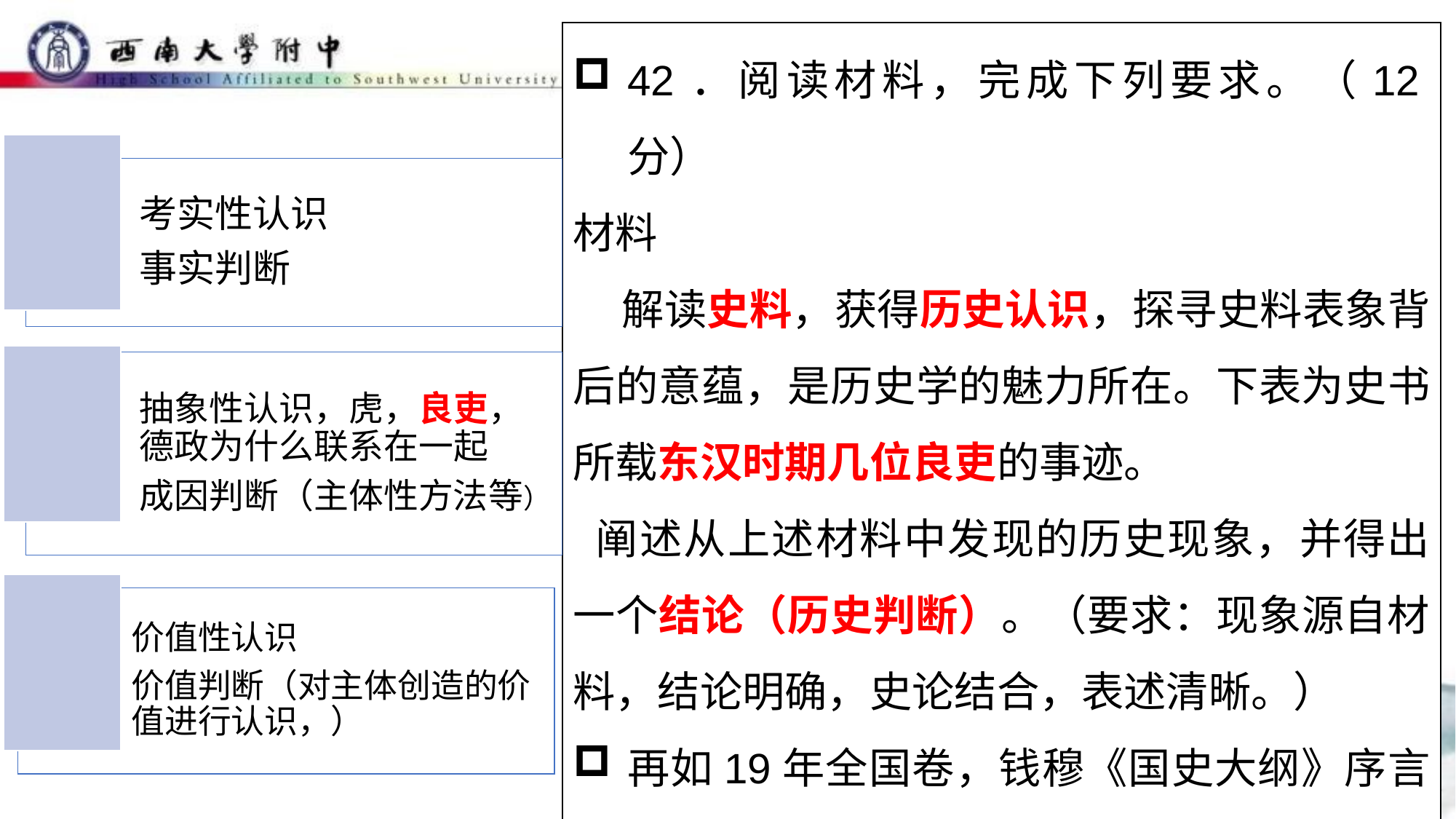

42．阅读材料，完成下列要求。（12分）
材料
    解读史料，获得历史认识，探寻史料表象背后的意蕴，是历史学的魅力所在。下表为史书所载东汉时期几位良吏的事迹。
 阐述从上述材料中发现的历史现象，并得出一个结论（历史判断）。（要求：现象源自材料，结论明确，史论结合，表述清晰。）
再如19年全国卷，钱穆《国史大纲》序言的题目
考实性认识
事实判断
抽象性认识，虎，良吏，德政为什么联系在一起
成因判断（主体性方法等）
价值性认识
价值判断（对主体创造的价值进行认识，）